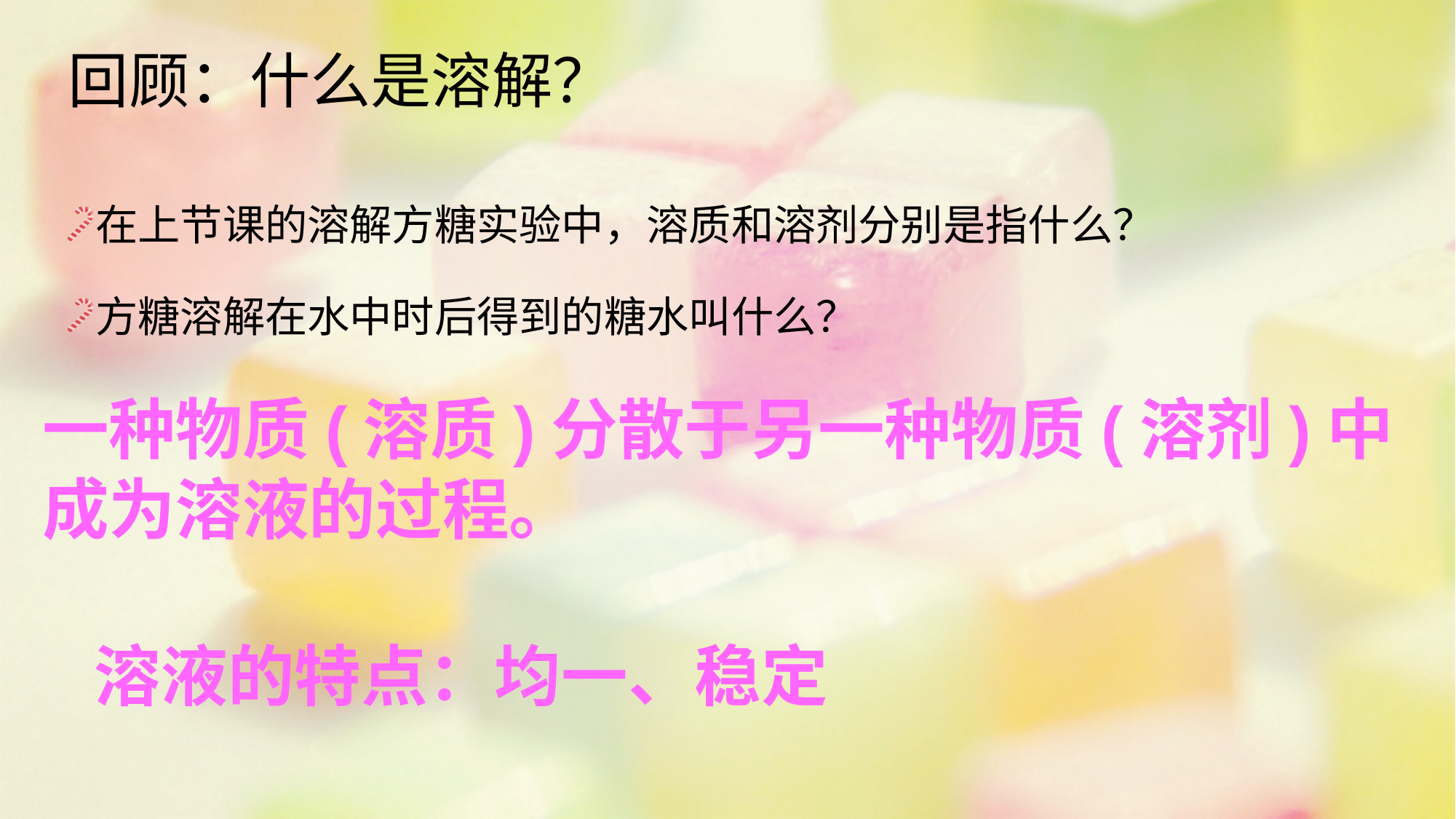

# 回顾：什么是溶解？
在上节课的溶解方糖实验中，溶质和溶剂分别是指什么？
方糖溶解在水中时后得到的糖水叫什么？
一种物质(溶质)分散于另一种物质(溶剂)中
成为溶液的过程。
溶液的特点：均一、稳定